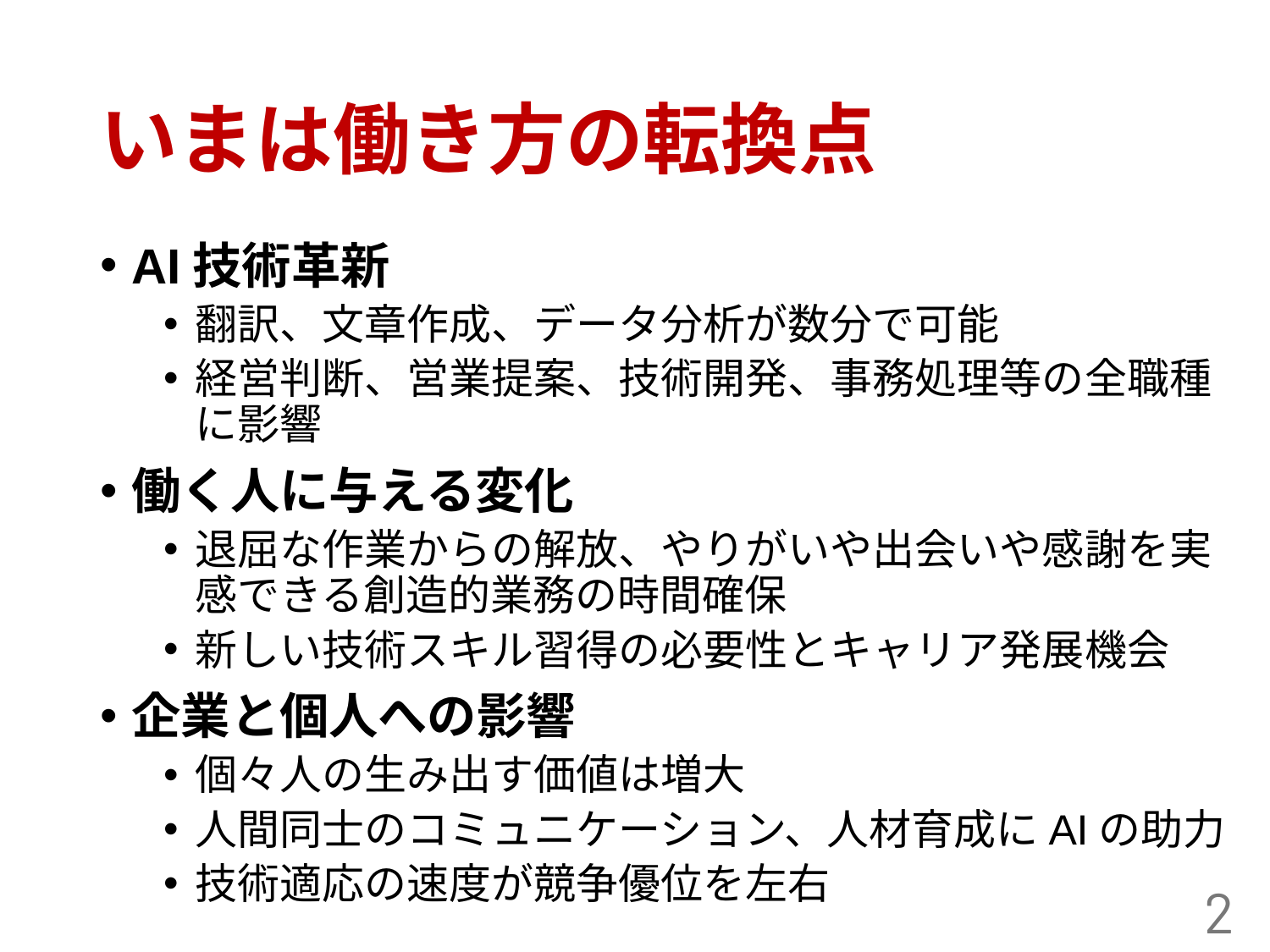

# いまは働き方の転換点
AI技術革新
翻訳、文章作成、データ分析が数分で可能
経営判断、営業提案、技術開発、事務処理等の全職種に影響
働く人に与える変化
退屈な作業からの解放、やりがいや出会いや感謝を実感できる創造的業務の時間確保
新しい技術スキル習得の必要性とキャリア発展機会
企業と個人への影響
個々人の生み出す価値は増大
人間同士のコミュニケーション、人材育成にAIの助力
技術適応の速度が競争優位を左右

2